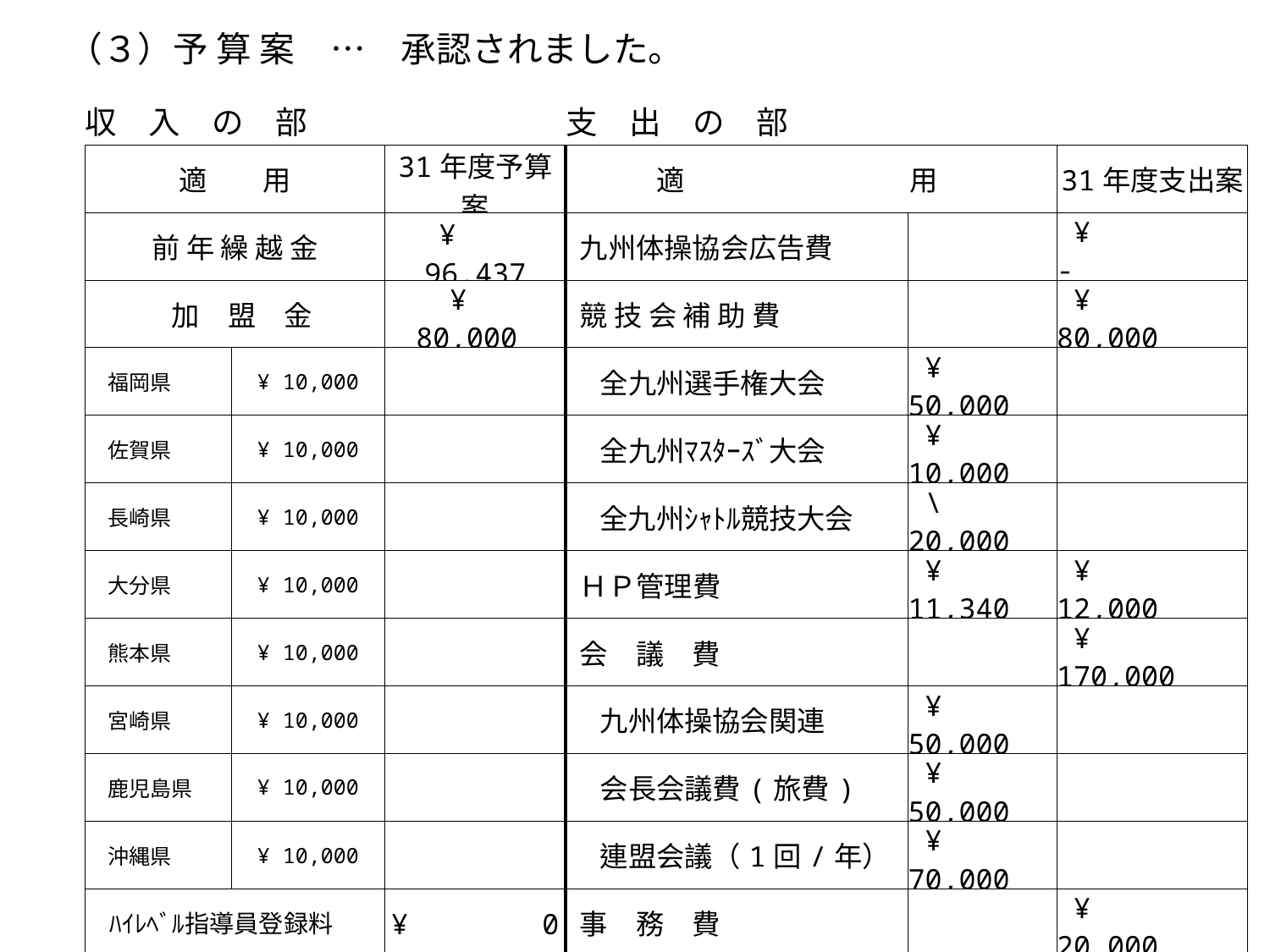

# （３）予 算 案　…　承認されました。
| 収　入　の　部 |  |  | 支　出　の　部 |  |  |
| --- | --- | --- | --- | --- | --- |
| 適　　用 |  | 31年度予算案 | 適　　　　　　　　用 |  | 31年度支出案 |
| 前 年 繰 越 金 |  | ¥　　96,437 | 九州体操協会広告費 |  | ¥ - |
| 加　盟　金 |  | ¥ 80,000 | 競 技 会 補 助 費 |  | ¥ 80,000 |
| 福岡県 | ¥ 10,000 |  | 全九州選手権大会 | ¥ 50,000 |  |
| 佐賀県 | ¥ 10,000 |  | 全九州ﾏｽﾀｰｽﾞ大会 | ¥ 10,000 |  |
| 長崎県 | ¥ 10,000 |  | 全九州ｼｬﾄﾙ競技大会 | \ 20,000 |  |
| 大分県 | ¥ 10,000 |  | ＨＰ管理費 | ¥ 11,340 | ¥ 12,000 |
| 熊本県 | ¥ 10,000 |  | 会　議　費 |  | ¥ 170,000 |
| 宮崎県 | ¥ 10,000 |  | 九州体操協会関連 | ¥ 50,000 |  |
| 鹿児島県 | ¥ 10,000 |  | 会長会議費(旅費) | ¥ 50,000 |  |
| 沖縄県 | ¥ 10,000 |  | 連盟会議（1回/年） | ¥ 70,000 |  |
| ﾊｲﾚﾍﾞﾙ指導員登録料 |  | ¥ 　　　0 | 事　務　費 |  | ¥ 20,000 |
| 九州体操協会補助金 |  | ¥ 100,000 | 予　備　費 |  | ¥ 80,000 |
| ﾊｲﾚﾍﾞﾙ･ﾃｽﾄ認定料 |  | ¥ 200,000 | 福岡県返済 |  | \　 100,000 |
| ｺｰﾁ研修会･強化練習会 |  | \　 20,000 |  |  |  |
| 収　入　合　計 |  | ¥　496,487 | 支　　出　　合　　計 |  | ¥ 462,000 |